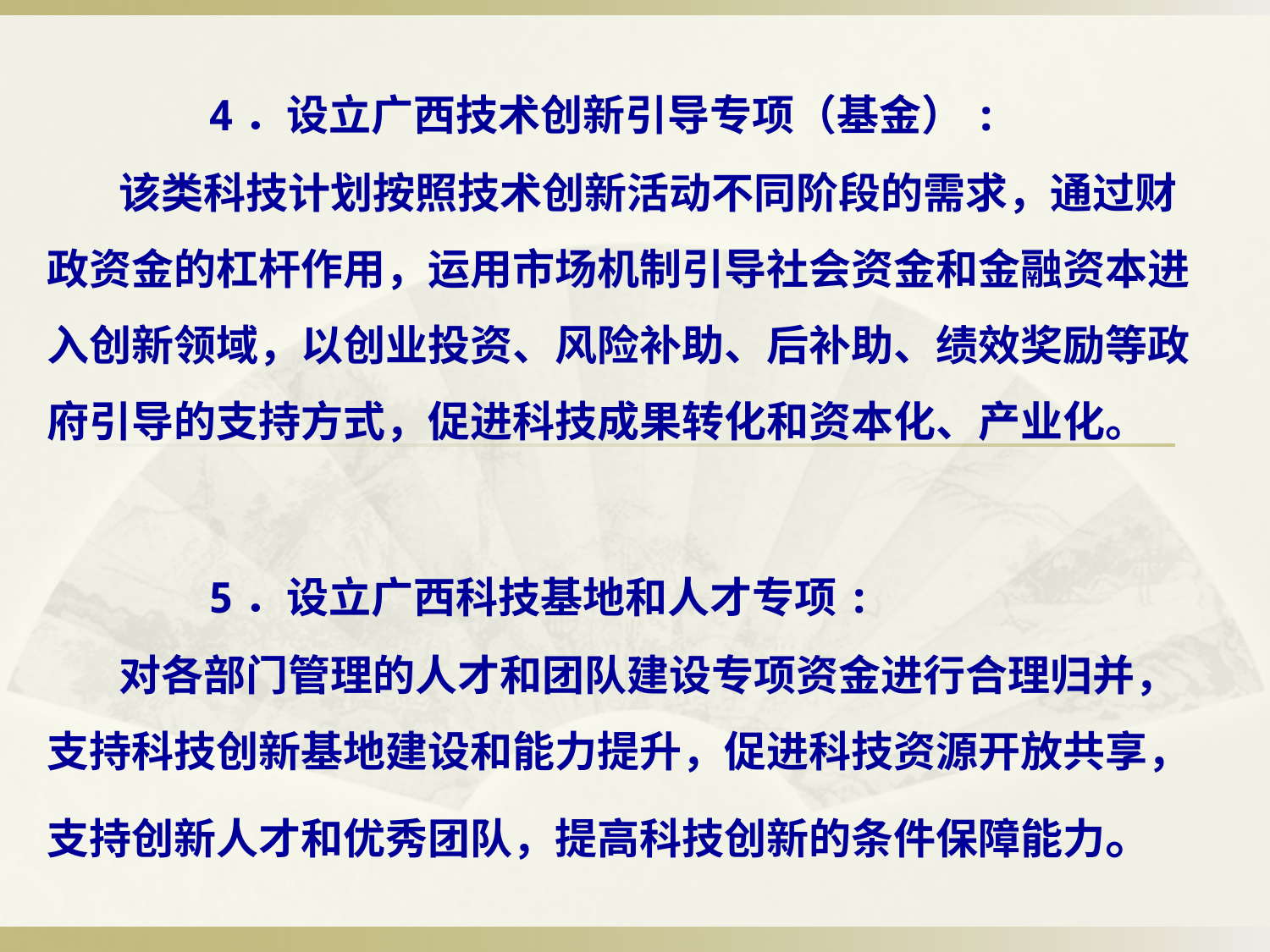

4．设立广西技术创新引导专项（基金）:
  该类科技计划按照技术创新活动不同阶段的需求，通过财政资金的杠杆作用，运用市场机制引导社会资金和金融资本进入创新领域，以创业投资、风险补助、后补助、绩效奖励等政府引导的支持方式，促进科技成果转化和资本化、产业化。

    5．设立广西科技基地和人才专项:
  对各部门管理的人才和团队建设专项资金进行合理归并，支持科技创新基地建设和能力提升，促进科技资源开放共享，支持创新人才和优秀团队，提高科技创新的条件保障能力。